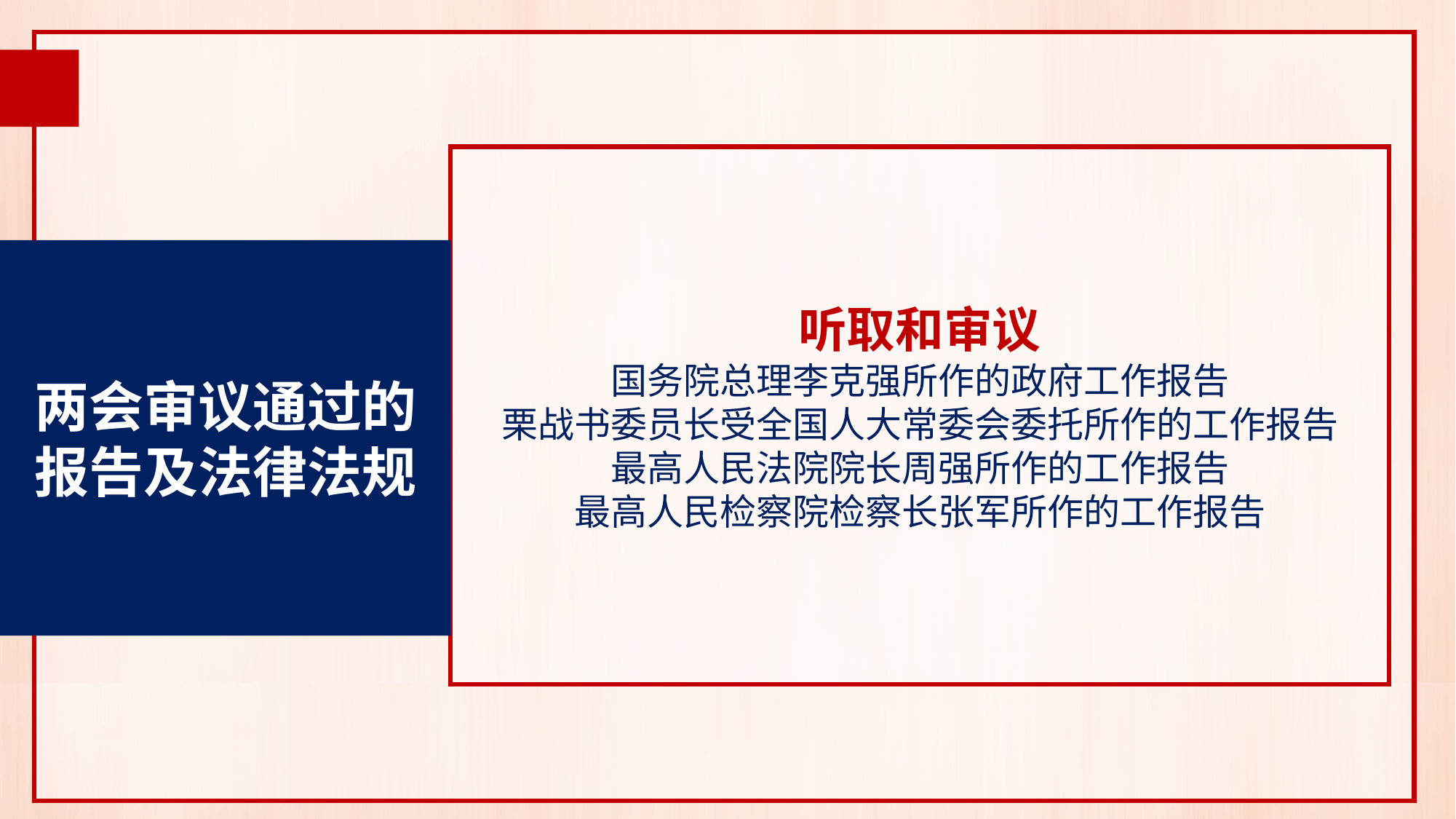

听取和审议
国务院总理李克强所作的政府工作报告
栗战书委员长受全国人大常委会委托所作的工作报告
最高人民法院院长周强所作的工作报告
最高人民检察院检察长张军所作的工作报告
两会审议通过的报告及法律法规